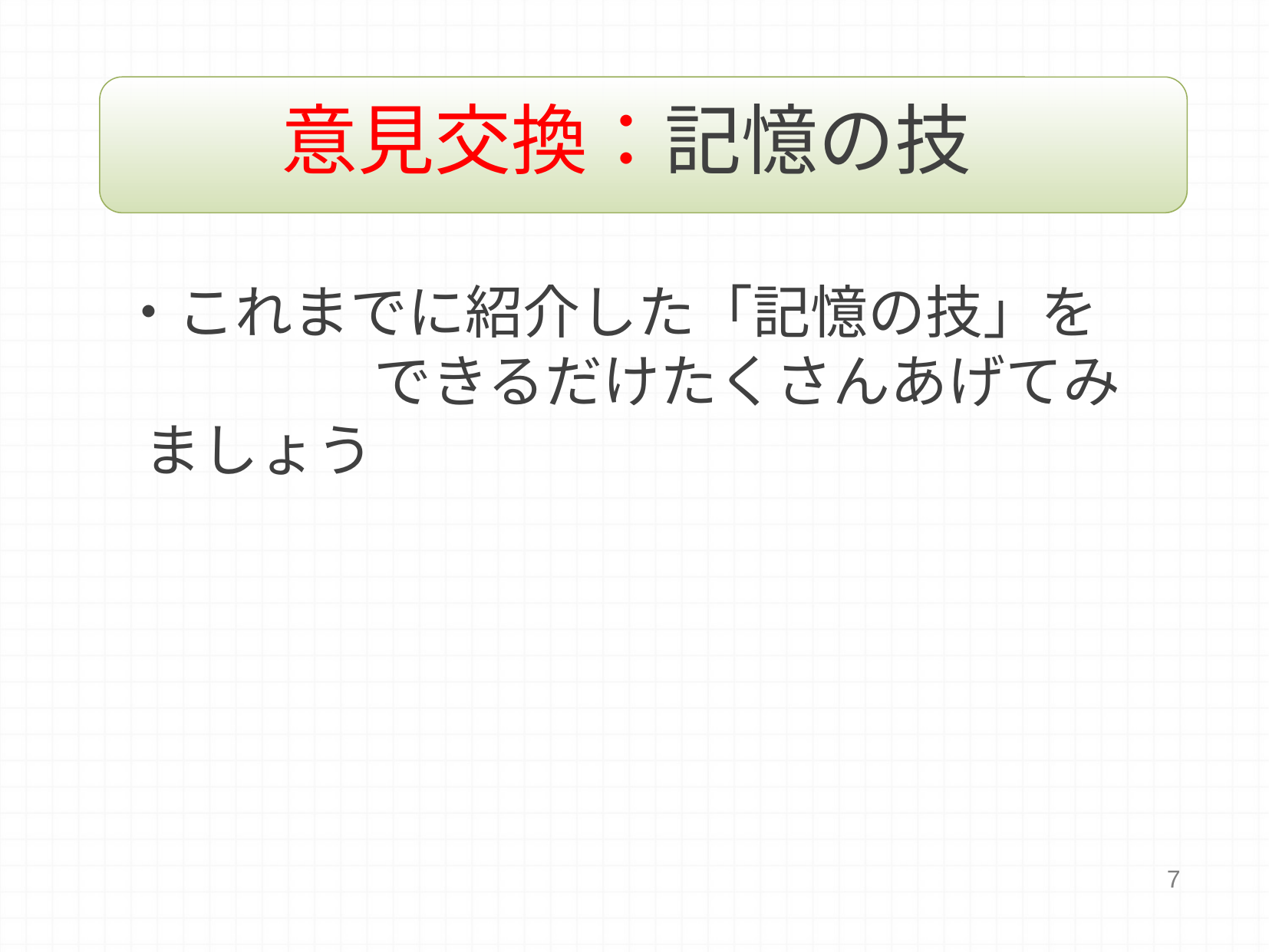

意見交換：記憶の技

・これまでに紹介した「記憶の技」を　　　　できるだけたくさんあげてみましょう
7